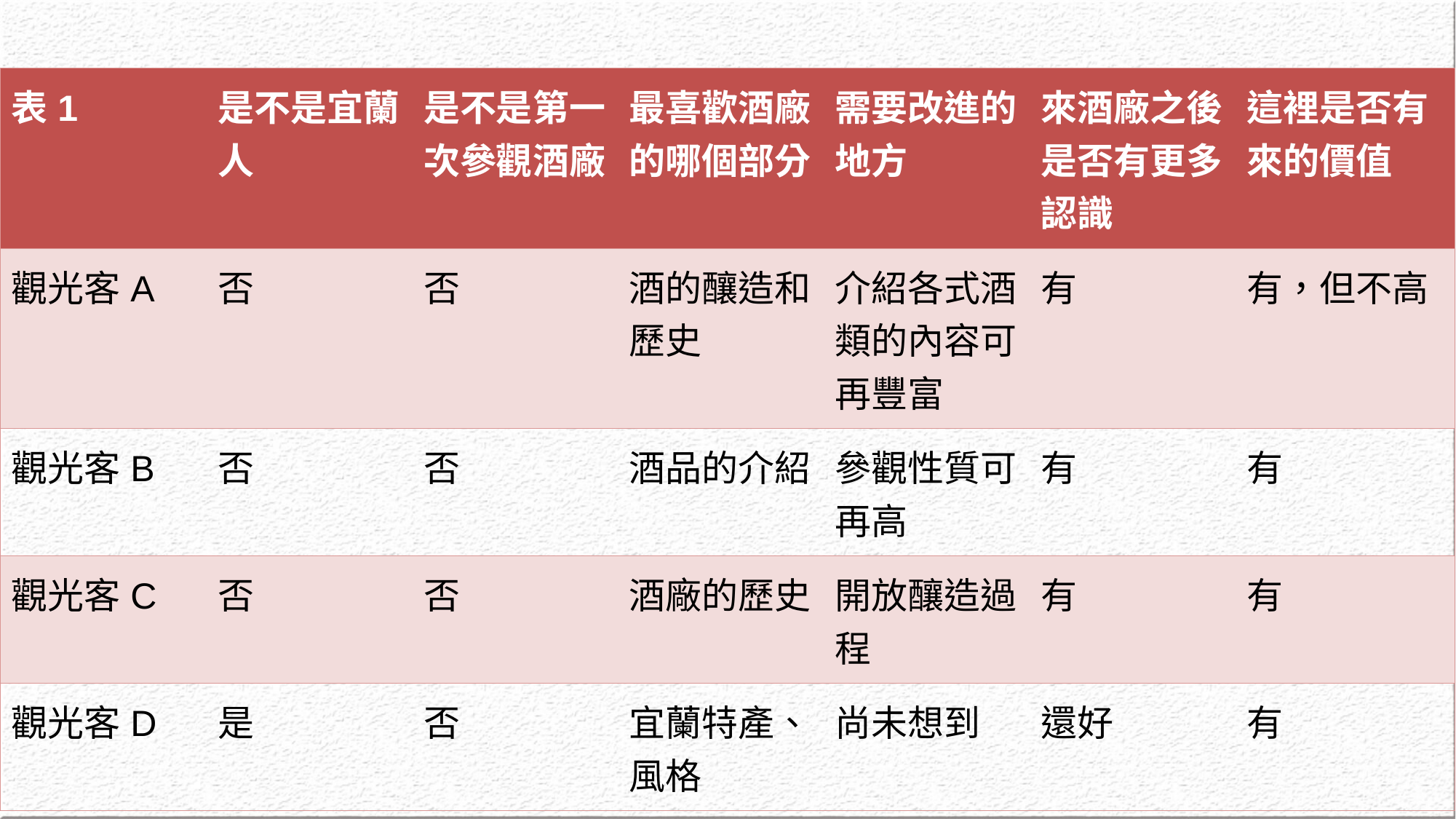

| 表1 | 是不是宜蘭人 | 是不是第一次參觀酒廠 | 最喜歡酒廠的哪個部分 | 需要改進的地方 | 來酒廠之後是否有更多認識 | 這裡是否有來的價值 |
| --- | --- | --- | --- | --- | --- | --- |
| 觀光客A | 否 | 否 | 酒的釀造和歷史 | 介紹各式酒類的內容可再豐富 | 有 | 有，但不高 |
| 觀光客B | 否 | 否 | 酒品的介紹 | 參觀性質可再高 | 有 | 有 |
| 觀光客C | 否 | 否 | 酒廠的歷史 | 開放釀造過程 | 有 | 有 |
| 觀光客D | 是 | 否 | 宜蘭特產、風格 | 尚未想到 | 還好 | 有 |